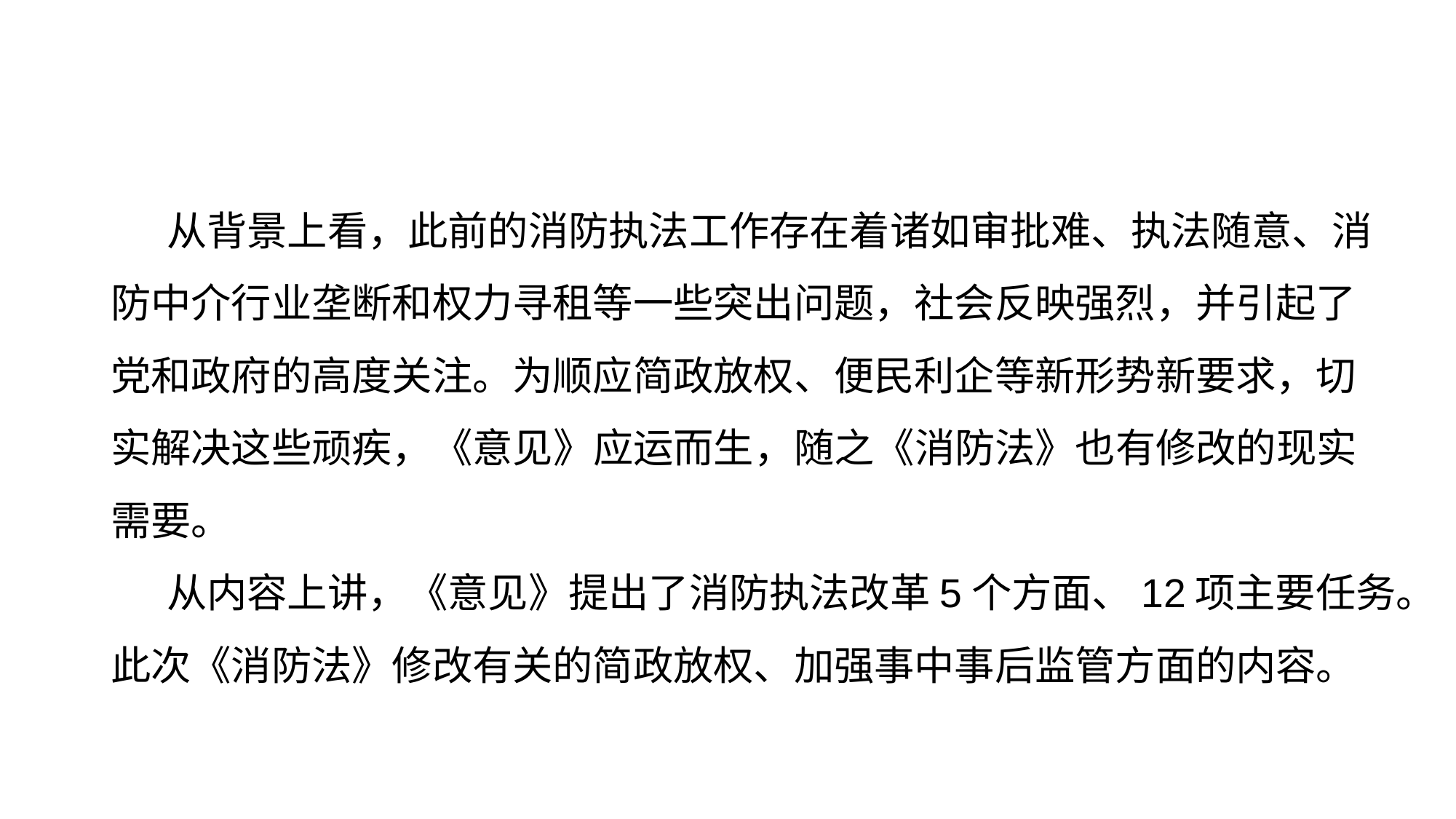

#
从背景上看，此前的消防执法工作存在着诸如审批难、执法随意、消防中介行业垄断和权力寻租等一些突出问题，社会反映强烈，并引起了党和政府的高度关注。为顺应简政放权、便民利企等新形势新要求，切实解决这些顽疾，《意见》应运而生，随之《消防法》也有修改的现实需要。
从内容上讲，《意见》提出了消防执法改革5个方面、12项主要任务。此次《消防法》修改有关的简政放权、加强事中事后监管方面的内容。